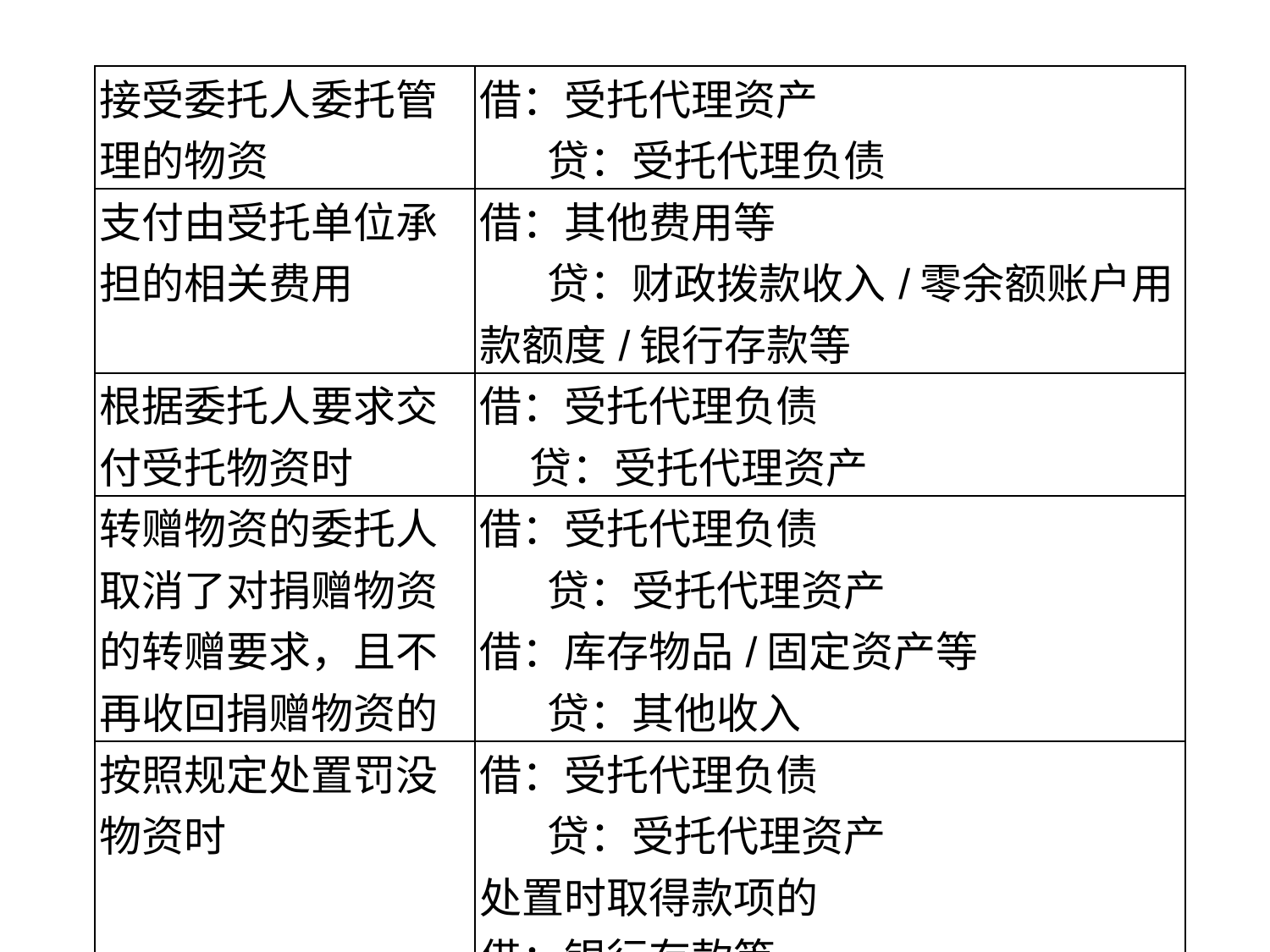

| 接受委托人委托管理的物资 | 借：受托代理资产 贷：受托代理负债 |
| --- | --- |
| 支付由受托单位承担的相关费用 | 借：其他费用等 贷：财政拨款收入/零余额账户用款额度/银行存款等 |
| 根据委托人要求交付受托物资时 | 借：受托代理负债 贷：受托代理资产 |
| 转赠物资的委托人取消了对捐赠物资的转赠要求，且不再收回捐赠物资的 | 借：受托代理负债 贷：受托代理资产 借：库存物品/固定资产等 贷：其他收入 |
| 按照规定处置罚没物资时 | 借：受托代理负债 贷：受托代理资产 处置时取得款项的 借：银行存款等 贷：应缴财政款 |
115